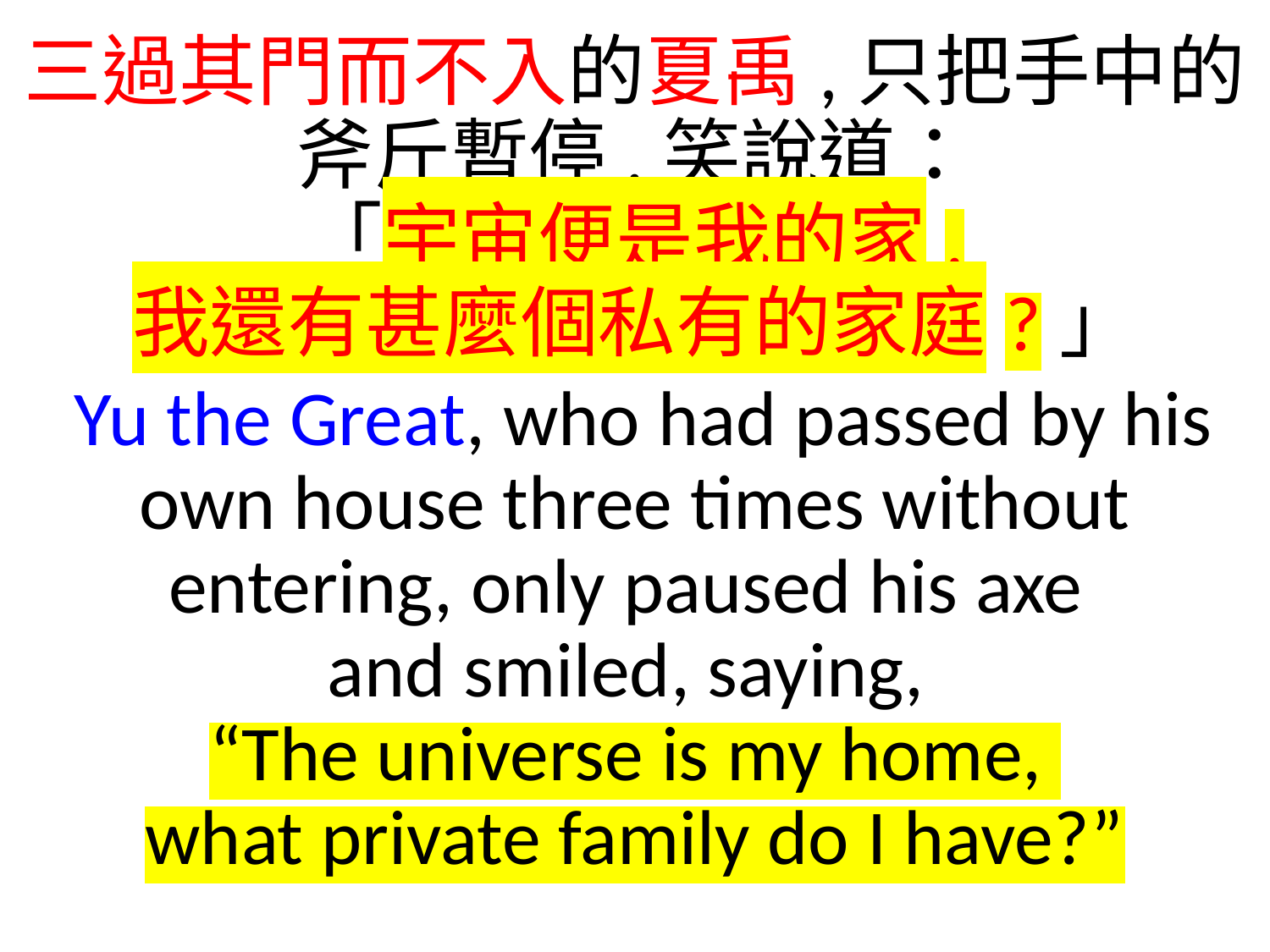

三過其門而不入的夏禹,只把手中的斧斤暫停,笑說道：
「宇宙便是我的家,
我還有甚麼個私有的家庭?」
 Yu the Great, who had passed by his own house three times without entering, only paused his axe
and smiled, saying,
“The universe is my home,
what private family do I have?”